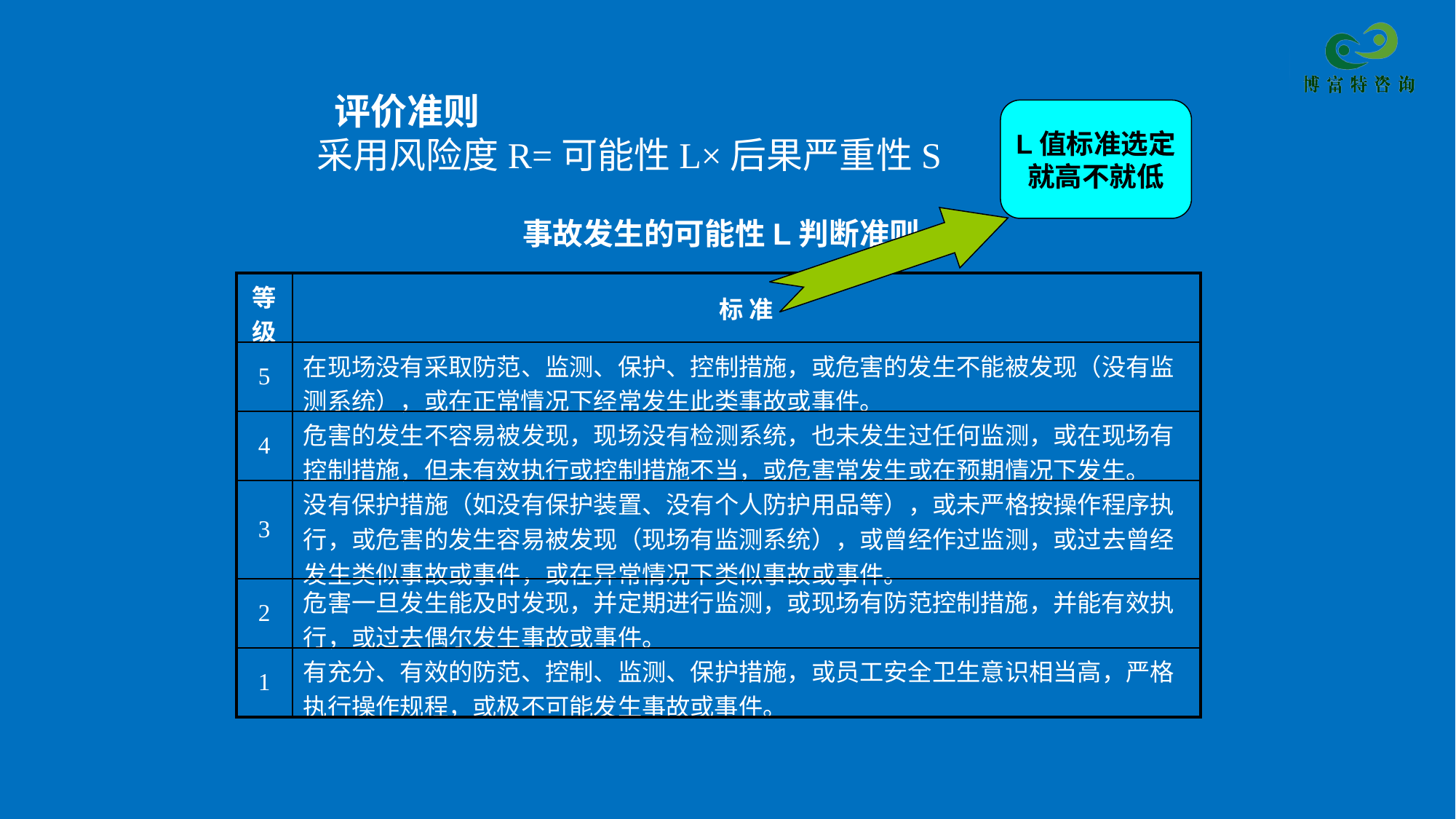

评价准则
采用风险度R=可能性L×后果严重性S
L值标准选定
就高不就低
事故发生的可能性L判断准则

| 等级 | 标 准 |
| --- | --- |
| 5 | 在现场没有采取防范、监测、保护、控制措施，或危害的发生不能被发现（没有监测系统），或在正常情况下经常发生此类事故或事件。 |
| 4 | 危害的发生不容易被发现，现场没有检测系统，也未发生过任何监测，或在现场有控制措施，但未有效执行或控制措施不当，或危害常发生或在预期情况下发生。 |
| 3 | 没有保护措施（如没有保护装置、没有个人防护用品等），或未严格按操作程序执行，或危害的发生容易被发现（现场有监测系统），或曾经作过监测，或过去曾经发生类似事故或事件，或在异常情况下类似事故或事件。 |
| 2 | 危害一旦发生能及时发现，并定期进行监测，或现场有防范控制措施，并能有效执行，或过去偶尔发生事故或事件。 |
| 1 | 有充分、有效的防范、控制、监测、保护措施，或员工安全卫生意识相当高，严格执行操作规程，或极不可能发生事故或事件。 |
13